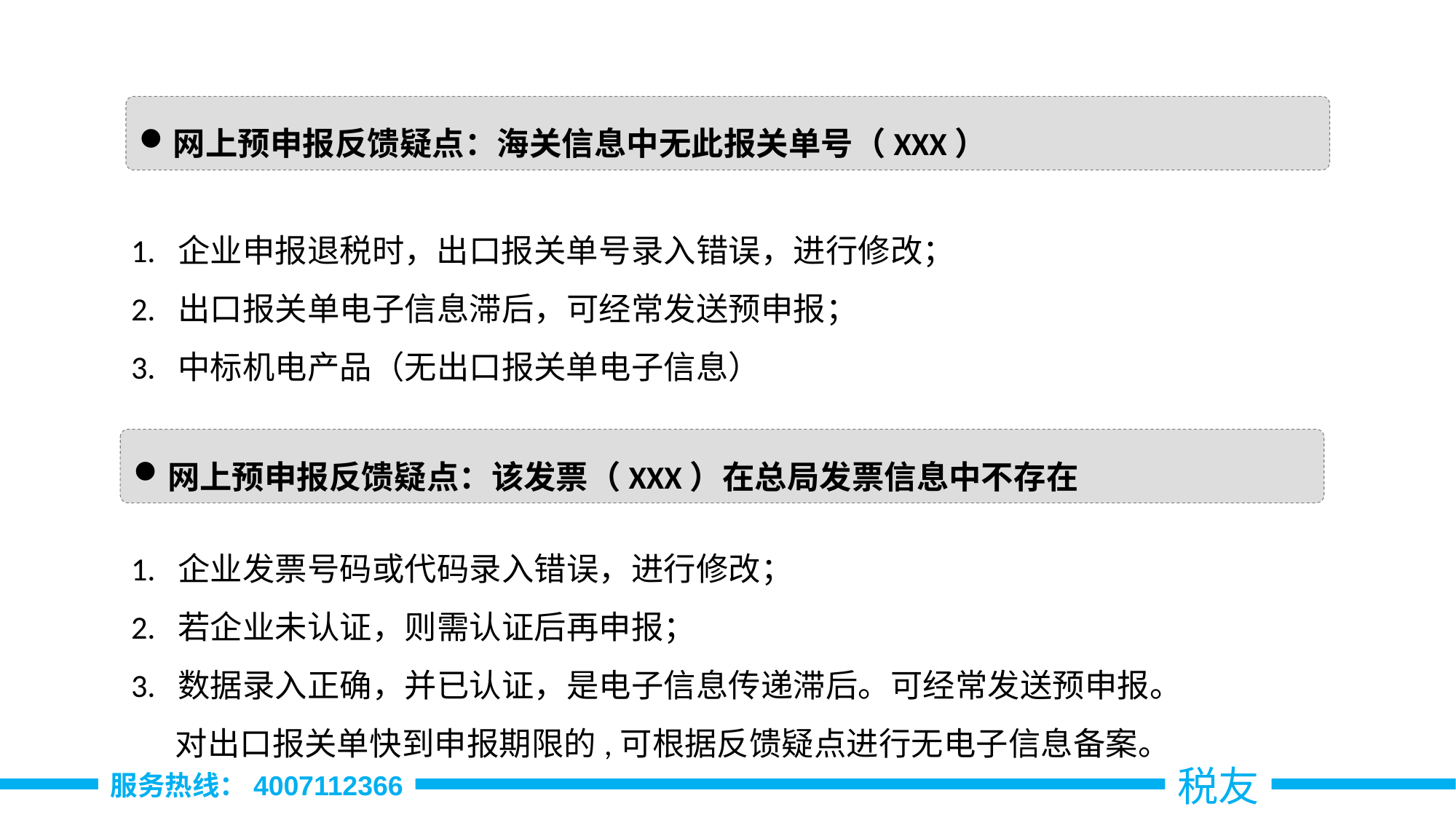

网上预申报反馈疑点：海关信息中无此报关单号（XXX）
1.  企业申报退税时，出口报关单号录入错误，进行修改；
2.  出口报关单电子信息滞后，可经常发送预申报；
3.  中标机电产品（无出口报关单电子信息）
网上预申报反馈疑点：该发票（XXX）在总局发票信息中不存在
1.  企业发票号码或代码录入错误，进行修改；
2.  若企业未认证，则需认证后再申报；
3.  数据录入正确，并已认证，是电子信息传递滞后。可经常发送预申报。
     对出口报关单快到申报期限的,可根据反馈疑点进行无电子信息备案。